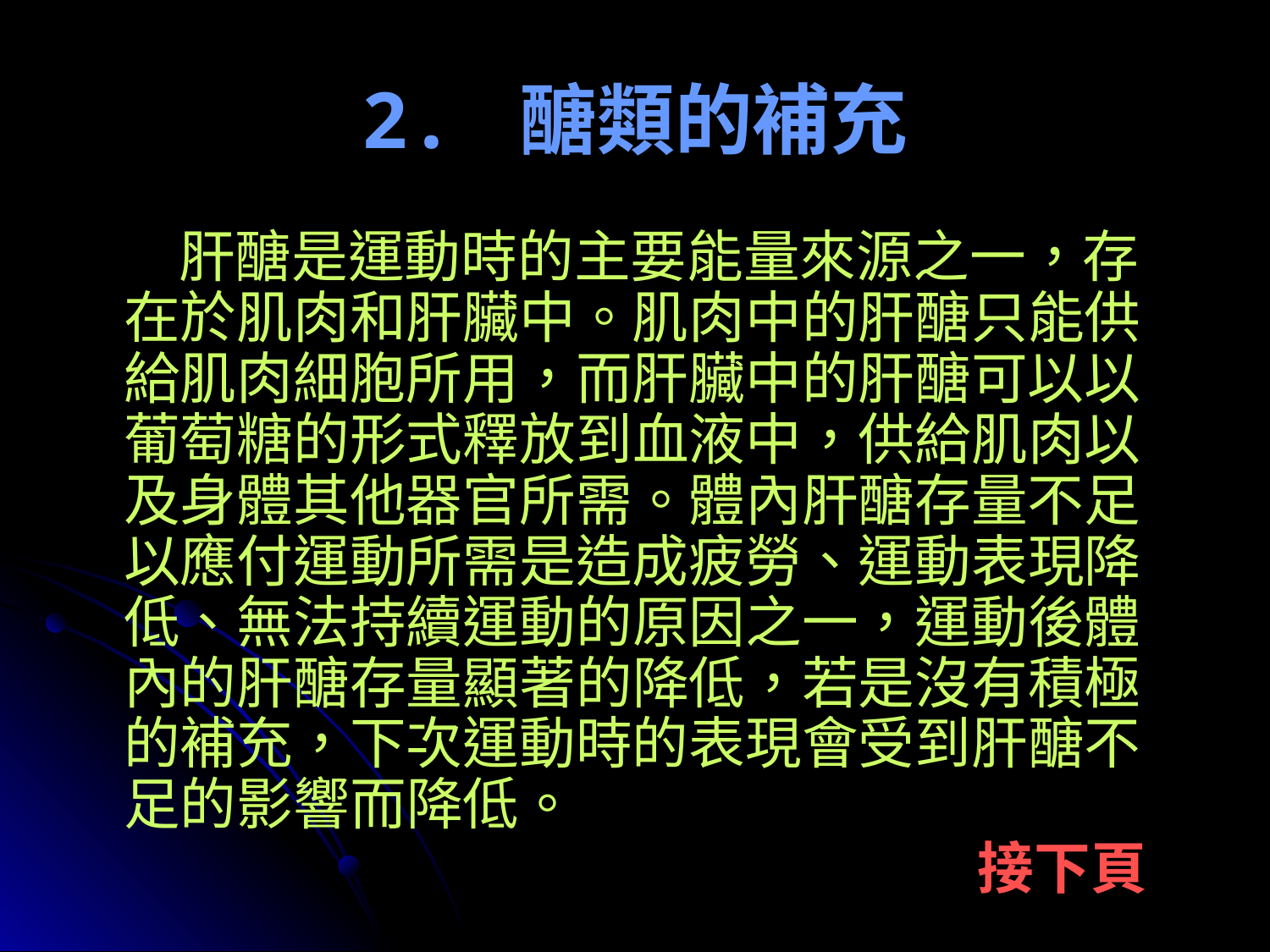

# 2. 醣類的補充
       肝醣是運動時的主要能量來源之一，存在於肌肉和肝臟中。肌肉中的肝醣只能供給肌肉細胞所用，而肝臟中的肝醣可以以葡萄糖的形式釋放到血液中，供給肌肉以及身體其他器官所需。體內肝醣存量不足以應付運動所需是造成疲勞、運動表現降低、無法持續運動的原因之一，運動後體內的肝醣存量顯著的降低，若是沒有積極的補充，下次運動時的表現會受到肝醣不足的影響而降低。
接下頁